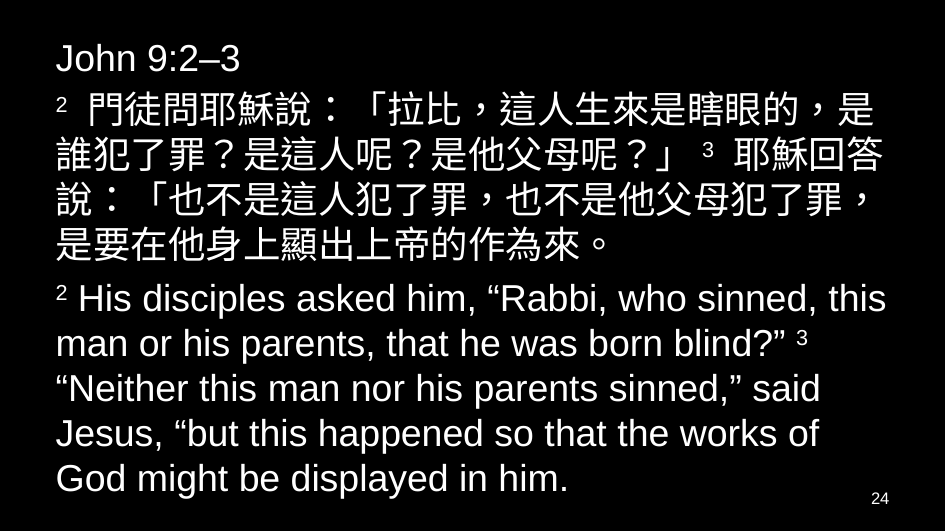

John 9:2–3
2 門徒問耶穌說：「拉比，這人生來是瞎眼的，是誰犯了罪？是這人呢？是他父母呢？」3 耶穌回答說：「也不是這人犯了罪，也不是他父母犯了罪，是要在他身上顯出上帝的作為來。
2 His disciples asked him, “Rabbi, who sinned, this man or his parents, that he was born blind?” 3 “Neither this man nor his parents sinned,” said Jesus, “but this happened so that the works of God might be displayed in him.
24